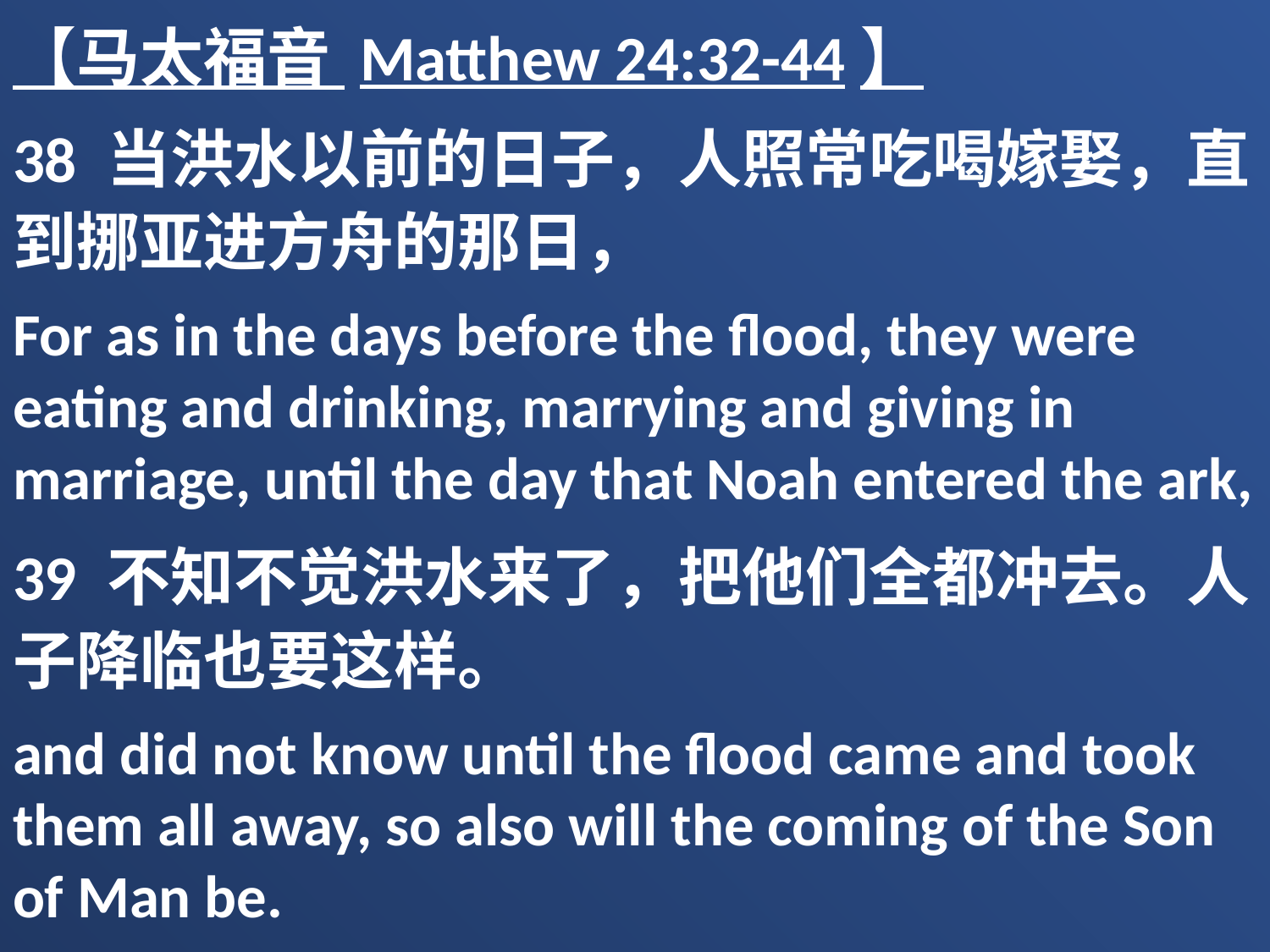

【马太福音 Matthew 24:32-44】
38 当洪水以前的日子，人照常吃喝嫁娶，直到挪亚进方舟的那日，
For as in the days before the flood, they were eating and drinking, marrying and giving in marriage, until the day that Noah entered the ark,
39 不知不觉洪水来了，把他们全都冲去。人子降临也要这样。
and did not know until the flood came and took them all away, so also will the coming of the Son of Man be.